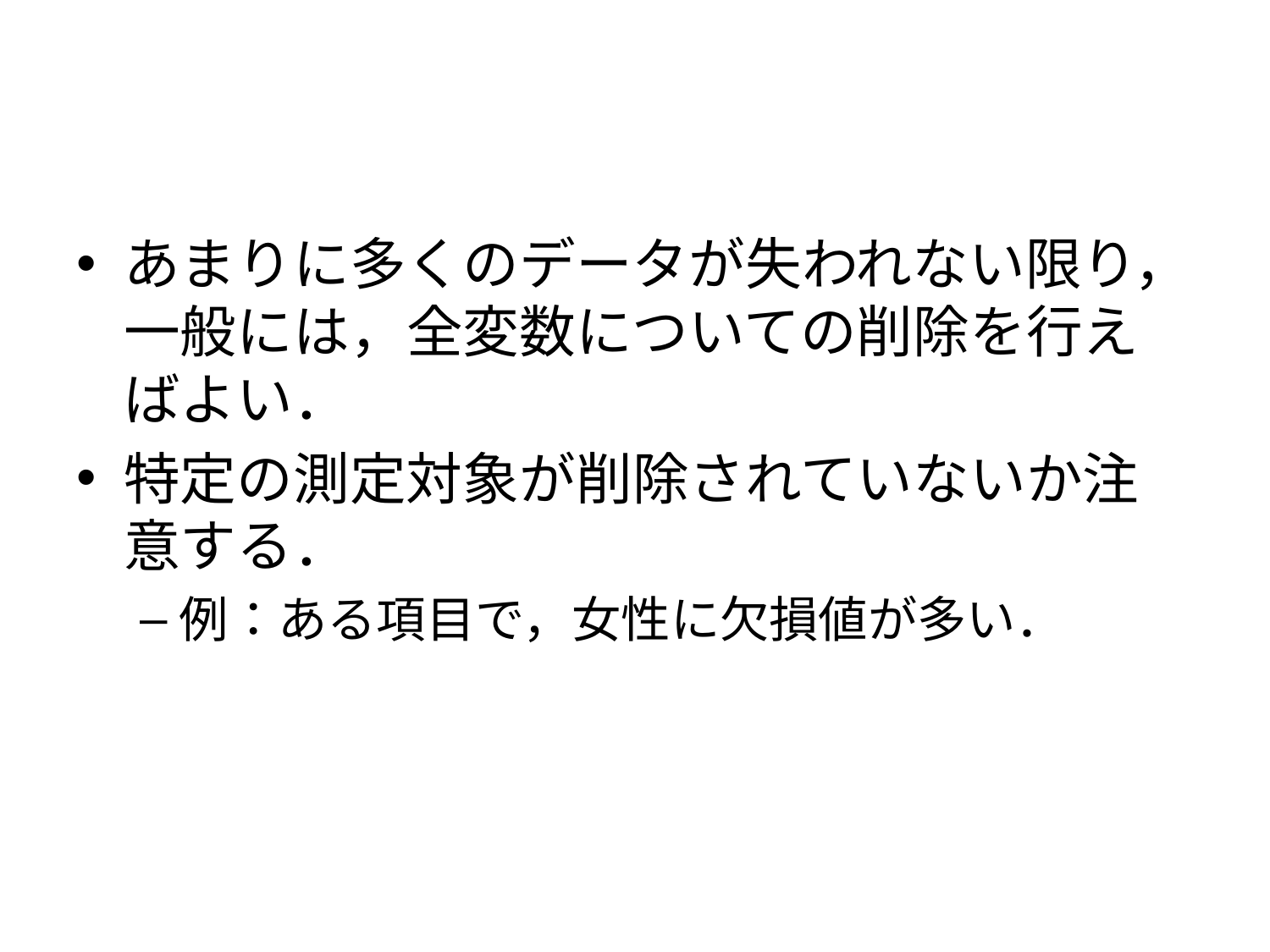

#
あまりに多くのデータが失われない限り，一般には，全変数についての削除を行えばよい．
特定の測定対象が削除されていないか注意する．
例：ある項目で，女性に欠損値が多い．